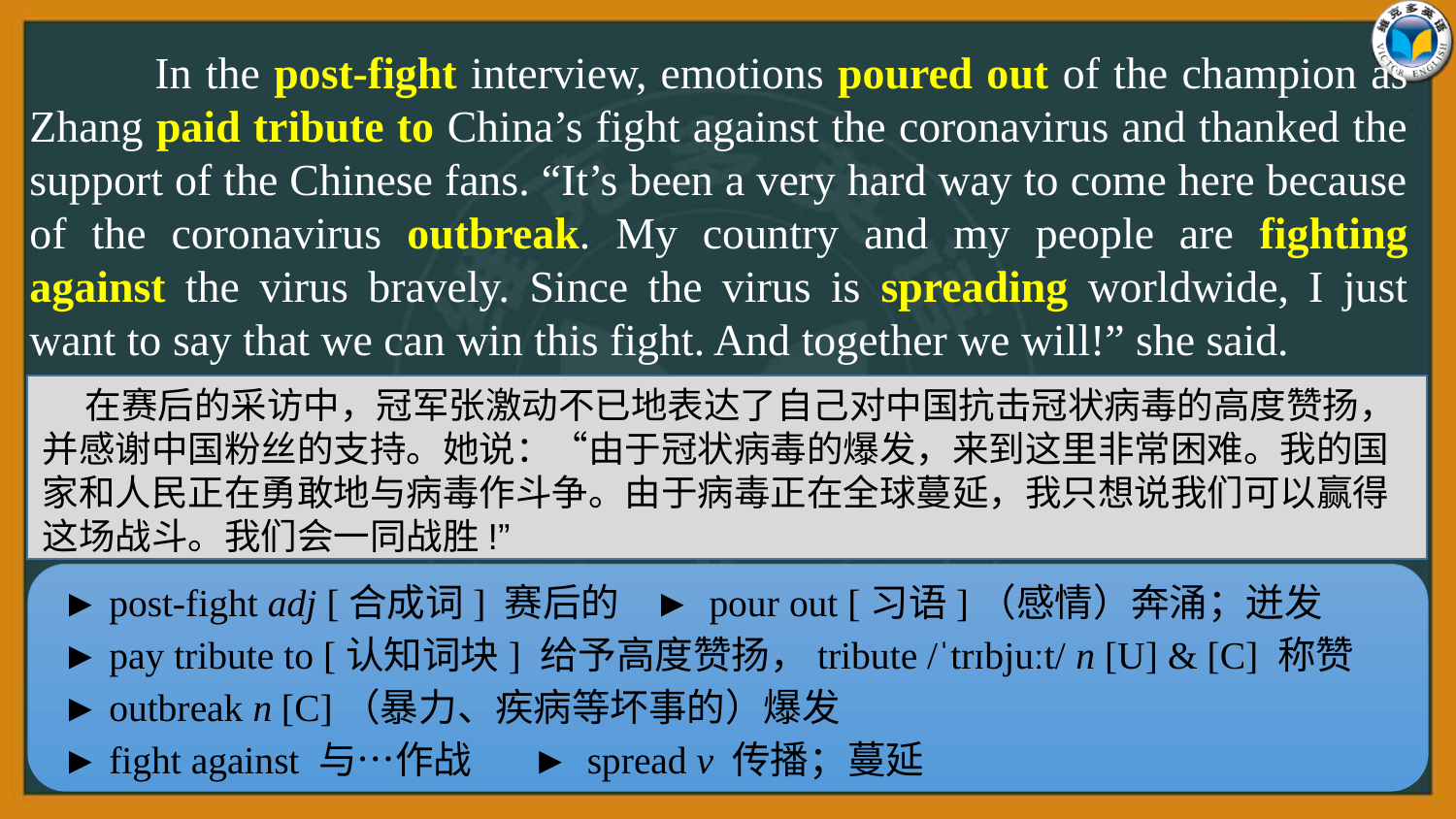

In the post-fight interview, emotions poured out of the champion as Zhang paid tribute to China’s fight against the coronavirus and thanked the support of the Chinese fans. “It’s been a very hard way to come here because of the coronavirus outbreak. My country and my people are fighting against the virus bravely. Since the virus is spreading worldwide, I just want to say that we can win this fight. And together we will!” she said.

在赛后的采访中，冠军张激动不已地表达了自己对中国抗击冠状病毒的高度赞扬，并感谢中国粉丝的支持。她说：“由于冠状病毒的爆发，来到这里非常困难。我的国家和人民正在勇敢地与病毒作斗争。由于病毒正在全球蔓延，我只想说我们可以赢得这场战斗。我们会一同战胜!”

► post-fight adj [合成词] 赛后的    ► pour out [习语]（感情）奔涌；迸发
► pay tribute to [认知词块] 给予高度赞扬，tribute /ˈtrɪbjuːt/ n [U] & [C] 称赞
► outbreak n [C]（暴力、疾病等坏事的）爆发
► fight against 与…作战       ► spread v 传播；蔓延